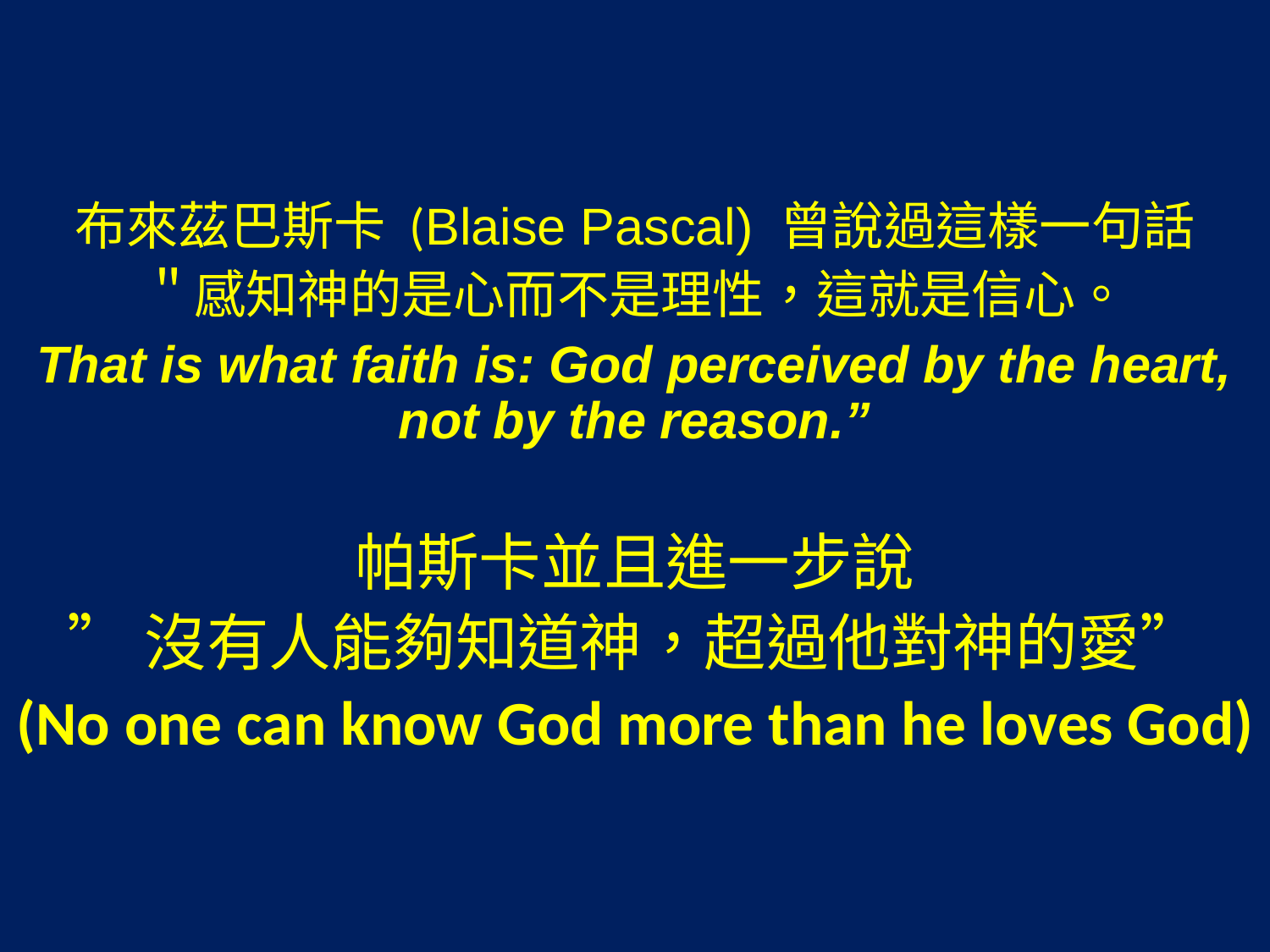

布來茲巴斯卡 (Blaise Pascal) 曾說過這樣一句話
＂感知神的是心而不是理性，這就是信心。
That is what faith is: God perceived by the heart, not by the reason.”

帕斯卡並且進一步說
”沒有人能夠知道神，超過他對神的愛”
(No one can know God more than he loves God)